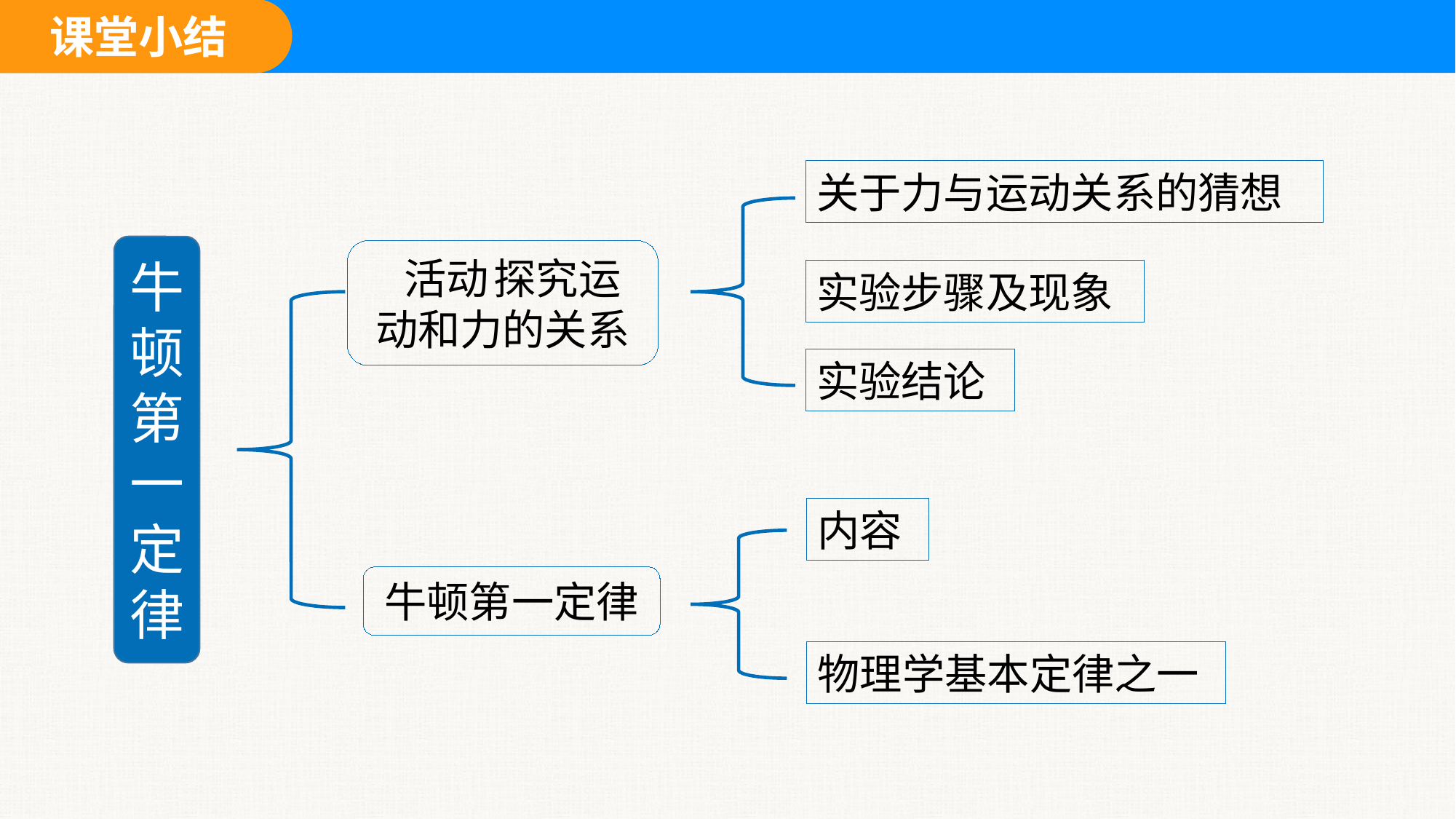

关于力与运动关系的猜想

牛顿第一定律
 活动	探究运动和力的关系
实验步骤及现象

实验结论
内容

牛顿第一定律
物理学基本定律之一